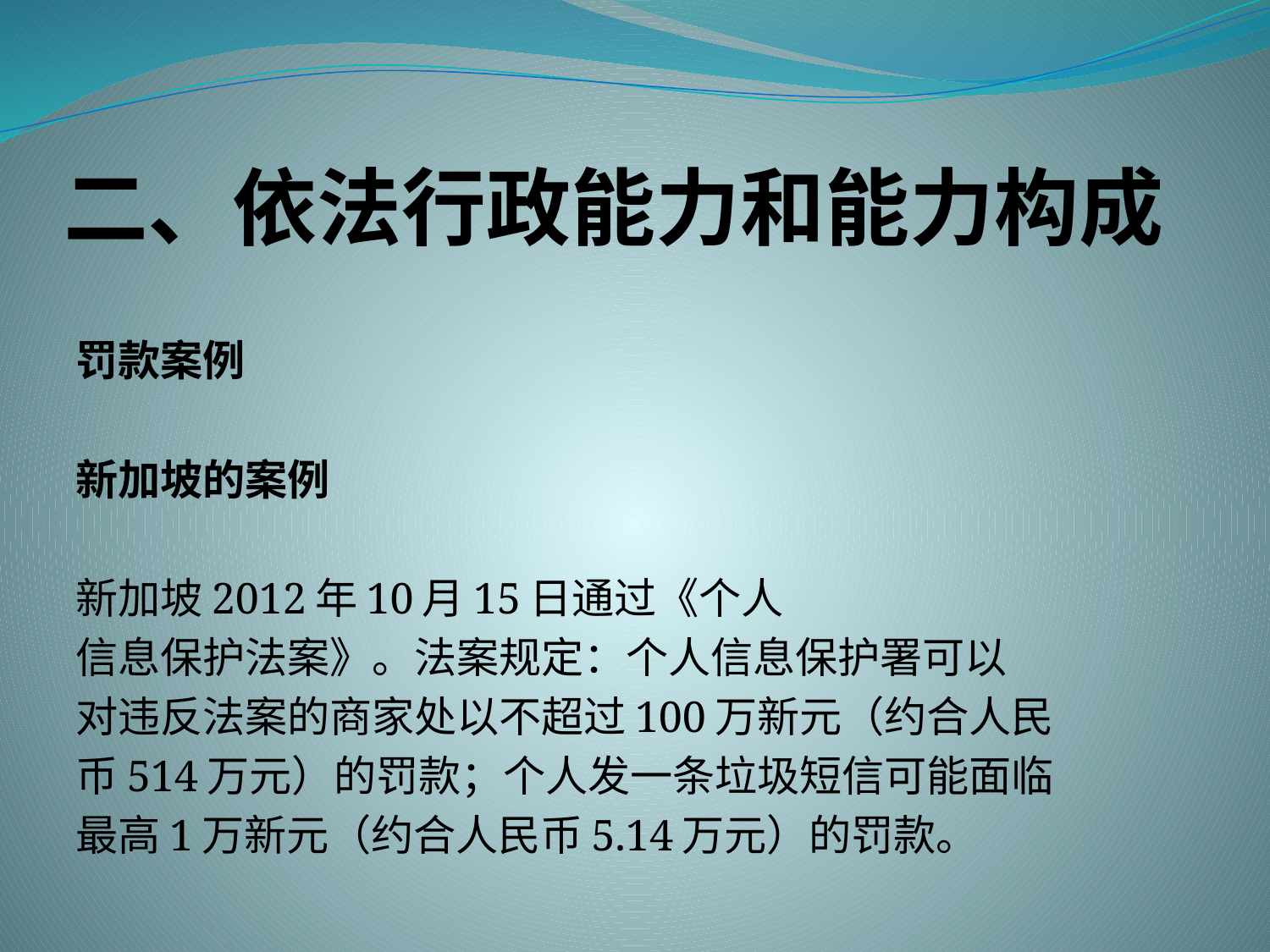

# 二、依法行政能力和能力构成

罚款案例

新加坡的案例

新加坡2012年10月15日通过《个人
信息保护法案》。法案规定：个人信息保护署可以
对违反法案的商家处以不超过100万新元（约合人民
币514万元）的罚款；个人发一条垃圾短信可能面临
最高1万新元（约合人民币5.14万元）的罚款。